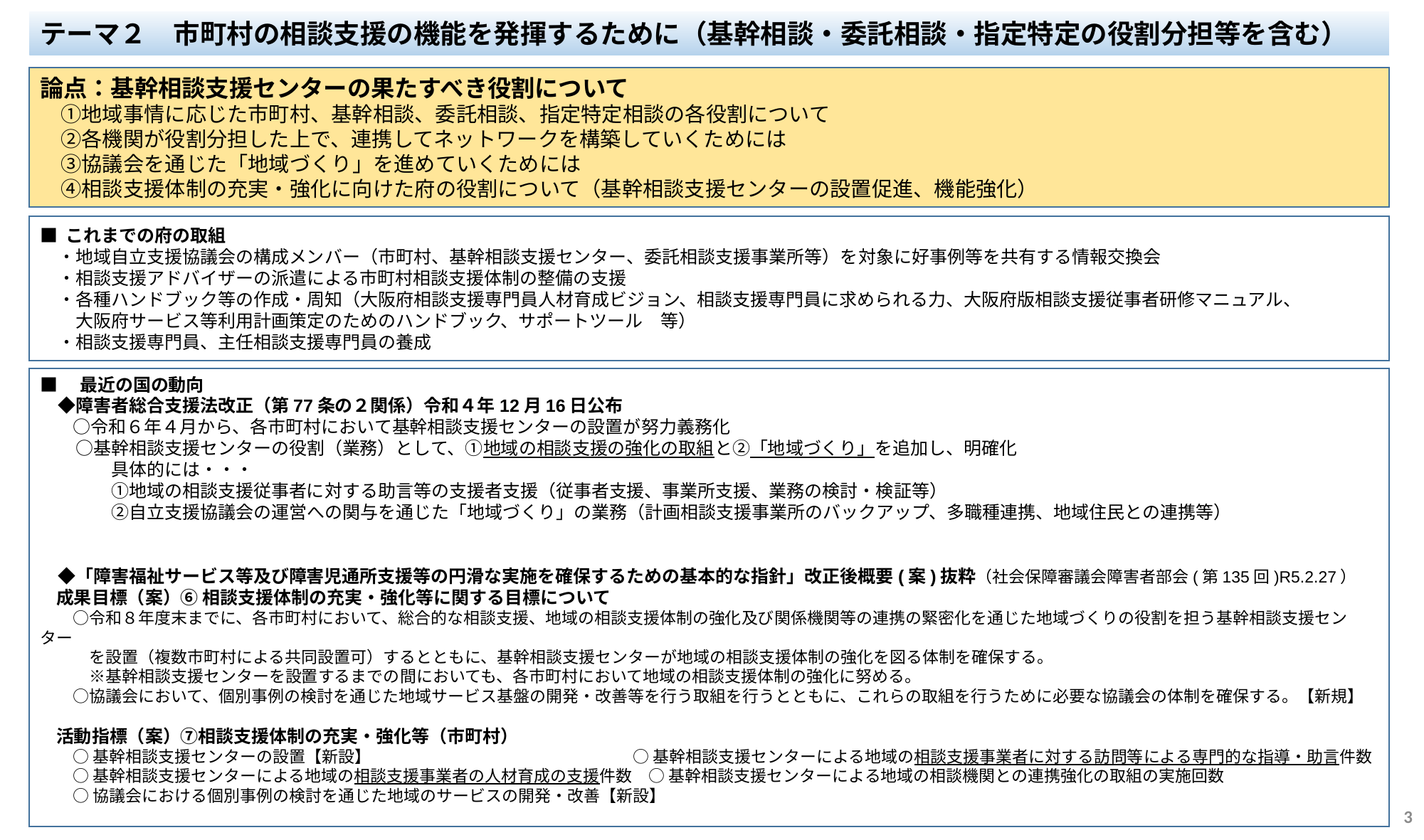

テーマ２　市町村の相談支援の機能を発揮するために（基幹相談・委託相談・指定特定の役割分担等を含む）
論点：基幹相談支援センターの果たすべき役割について
　①地域事情に応じた市町村、基幹相談、委託相談、指定特定相談の各役割について
　②各機関が役割分担した上で、連携してネットワークを構築していくためには
　③協議会を通じた「地域づくり」を進めていくためには
　④相談支援体制の充実・強化に向けた府の役割について（基幹相談支援センターの設置促進、機能強化）
■ これまでの府の取組
　・地域自立支援協議会の構成メンバー（市町村、基幹相談支援センター、委託相談支援事業所等）を対象に好事例等を共有する情報交換会
　・相談支援アドバイザーの派遣による市町村相談支援体制の整備の支援
　・各種ハンドブック等の作成・周知（大阪府相談支援専門員人材育成ビジョン、相談支援専門員に求められる力、大阪府版相談支援従事者研修マニュアル、
　　大阪府サービス等利用計画策定のためのハンドブック、サポートツール　等）
　・相談支援専門員、主任相談支援専門員の養成
■　最近の国の動向
　◆障害者総合支援法改正（第77条の２関係）令和４年12月16日公布
　　○令和６年４月から、各市町村において基幹相談支援センターの設置が努力義務化
　　○基幹相談支援センターの役割（業務）として、①地域の相談支援の強化の取組と②「地域づくり」を追加し、明確化
　　　　具体的には・・・
　　　　①地域の相談支援従事者に対する助言等の支援者支援（従事者支援、事業所支援、業務の検討・検証等）
　　　　②自立支援協議会の運営への関与を通じた「地域づくり」の業務（計画相談支援事業所のバックアップ、多職種連携、地域住民との連携等）

　◆「障害福祉サービス等及び障害児通所支援等の円滑な実施を確保するための基本的な指針」改正後概要(案)抜粋（社会保障審議会障害者部会(第135回)R5.2.27）
　成果目標（案）⑥ 相談支援体制の充実・強化等に関する目標について
　　○令和８年度末までに、各市町村において、総合的な相談支援、地域の相談支援体制の強化及び関係機関等の連携の緊密化を通じた地域づくりの役割を担う基幹相談支援センター
　　　を設置（複数市町村による共同設置可）するとともに、基幹相談支援センターが地域の相談支援体制の強化を図る体制を確保する。
　　　※基幹相談支援センターを設置するまでの間においても、各市町村において地域の相談支援体制の強化に努める。
　　○協議会において、個別事例の検討を通じた地域サービス基盤の開発・改善等を行う取組を行うとともに、これらの取組を行うために必要な協議会の体制を確保する。【新規】

　活動指標（案）⑦相談支援体制の充実・強化等（市町村）
　　○ 基幹相談支援センターの設置【新設】　　　　　　　　　　　　　　　　○ 基幹相談支援センターによる地域の相談支援事業者に対する訪問等による専門的な指導・助言件数
　　○ 基幹相談支援センターによる地域の相談支援事業者の人材育成の支援件数　○ 基幹相談支援センターによる地域の相談機関との連携強化の取組の実施回数
　　○ 協議会における個別事例の検討を通じた地域のサービスの開発・改善【新設】

3